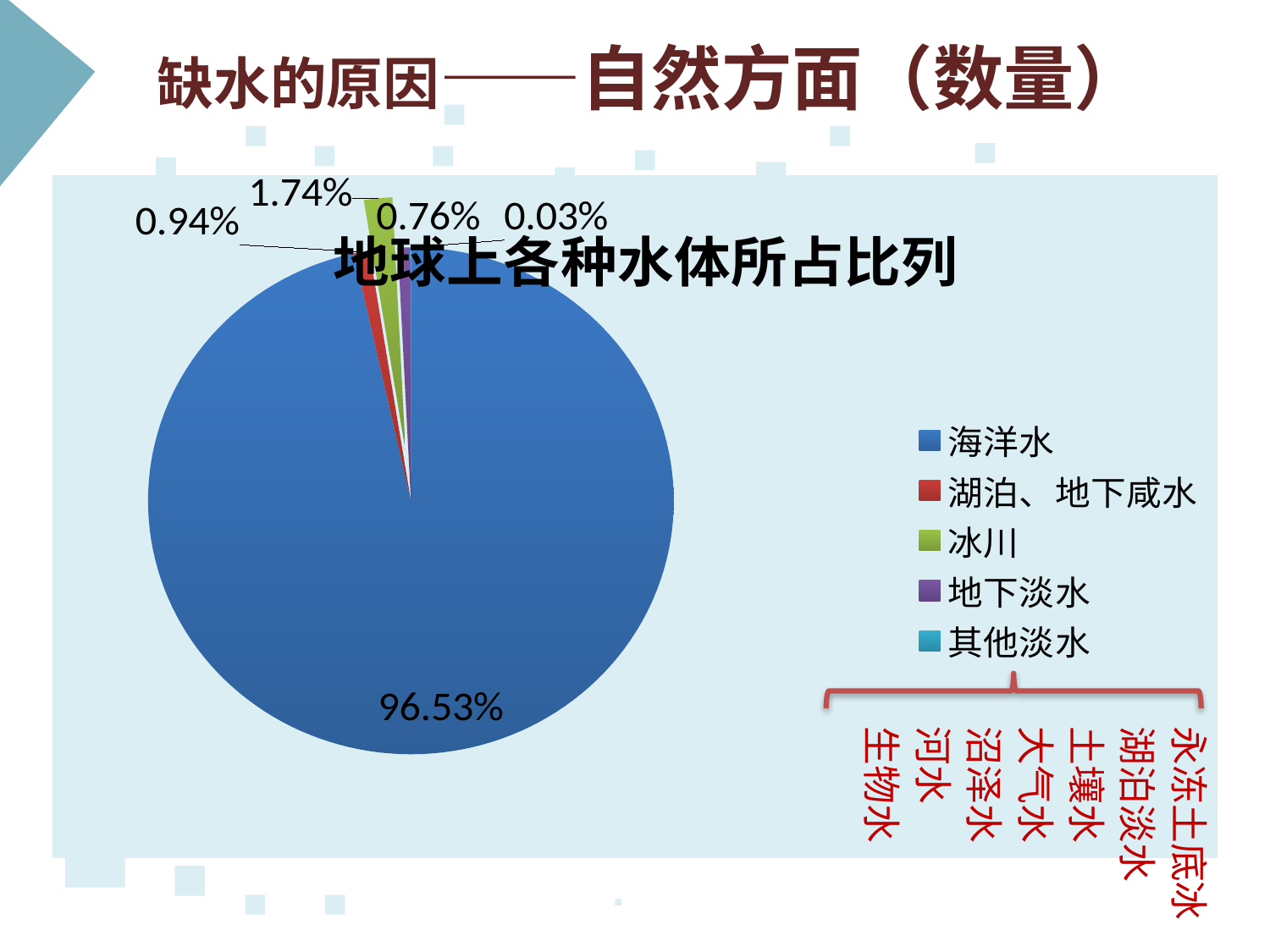

缺水的原因——自然方面（数量）

[unsupported chart]

永冻土底冰
湖泊淡水
土壤水
大气水
沼泽水
河水
生物水